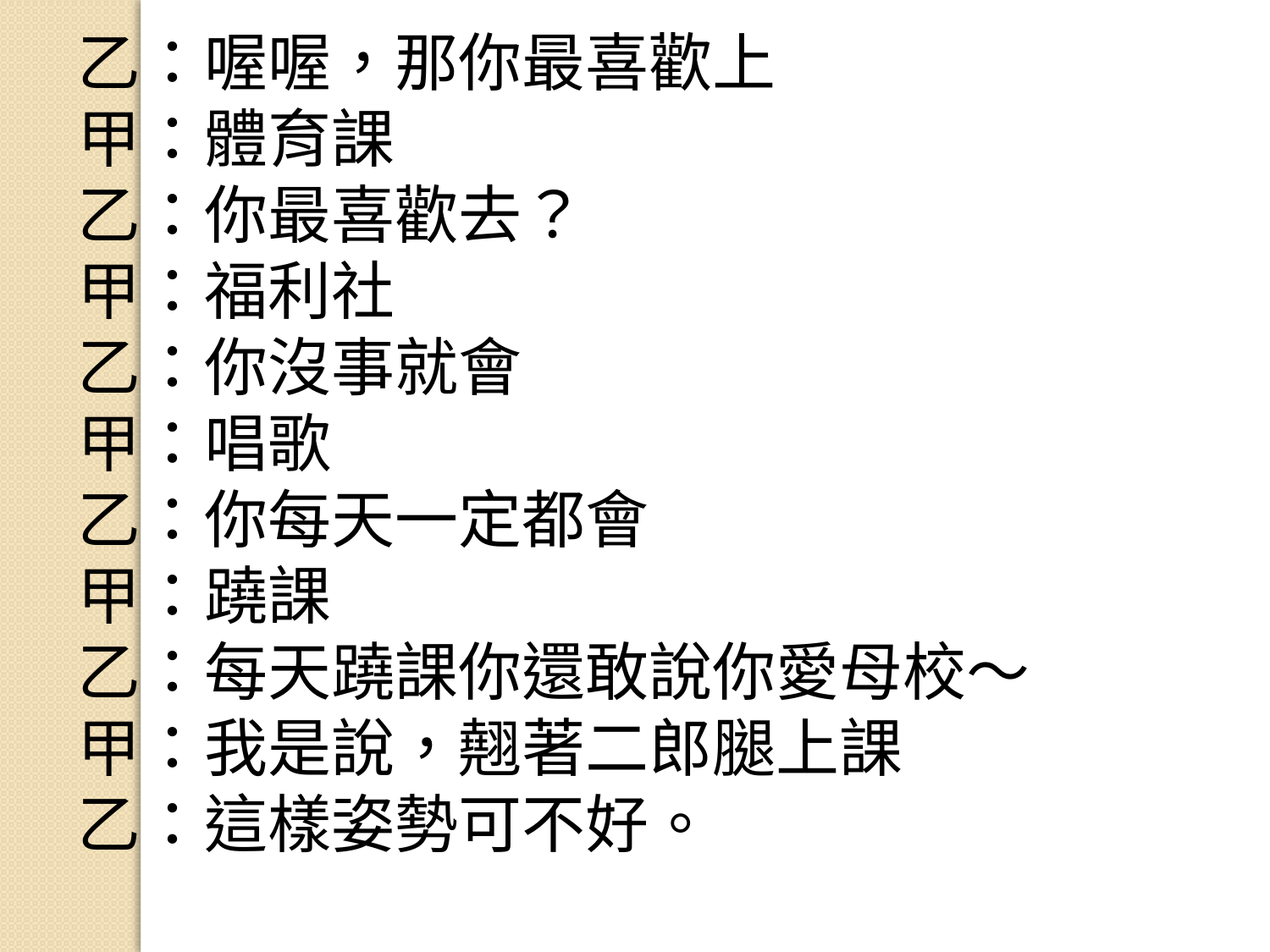

乙：喔喔，那你最喜歡上
甲：體育課
乙：你最喜歡去？
甲：福利社
乙：你沒事就會
甲：唱歌
乙：你每天一定都會
甲：蹺課
乙：每天蹺課你還敢說你愛母校～
甲：我是說，翹著二郎腿上課
乙：這樣姿勢可不好。